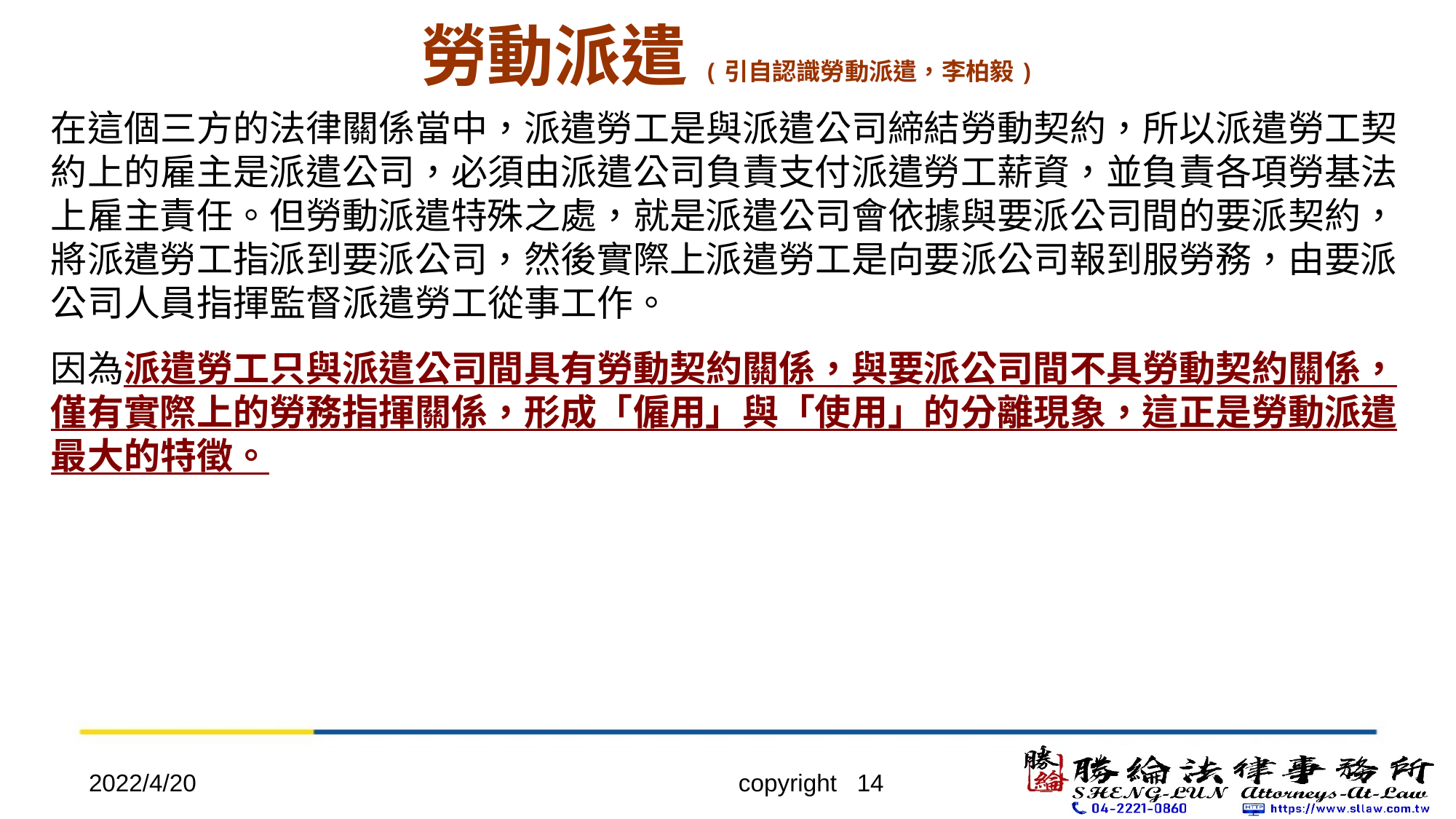

# 勞動派遣(引自認識勞動派遣，李柏毅)
在這個三方的法律關係當中，派遣勞工是與派遣公司締結勞動契約，所以派遣勞工契約上的雇主是派遣公司，必須由派遣公司負責支付派遣勞工薪資，並負責各項勞基法上雇主責任。但勞動派遣特殊之處，就是派遣公司會依據與要派公司間的要派契約，將派遣勞工指派到要派公司，然後實際上派遣勞工是向要派公司報到服勞務，由要派公司人員指揮監督派遣勞工從事工作。

因為派遣勞工只與派遣公司間具有勞動契約關係，與要派公司間不具勞動契約關係，僅有實際上的勞務指揮關係，形成「僱用」與「使用」的分離現象，這正是勞動派遣最大的特徵。

2022/4/20
copyright   14